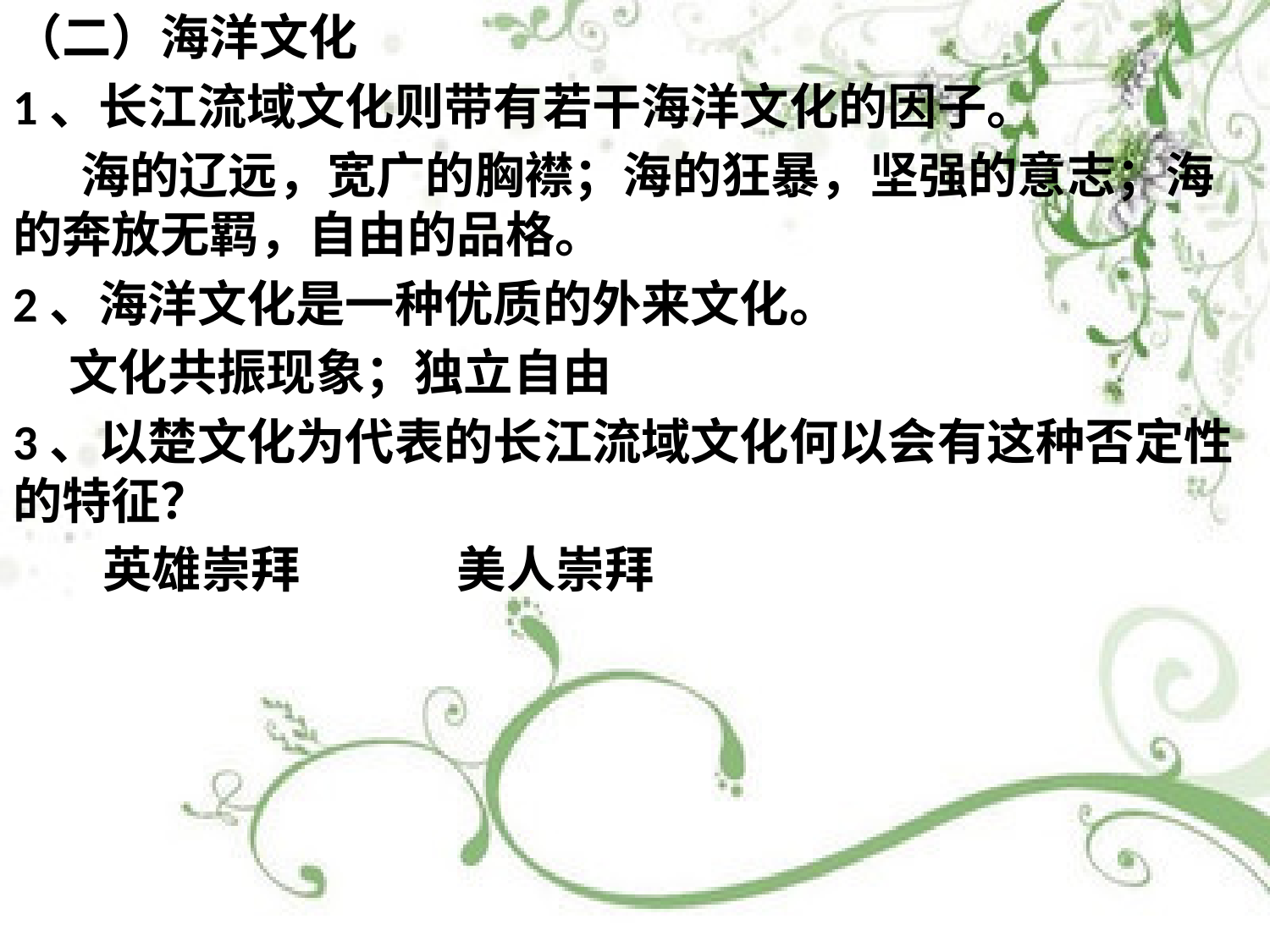

（二）海洋文化
1、长江流域文化则带有若干海洋文化的因子。
     海的辽远，宽广的胸襟；海的狂暴，坚强的意志；海的奔放无羁，自由的品格。
2、海洋文化是一种优质的外来文化。
    文化共振现象；独立自由
3、以楚文化为代表的长江流域文化何以会有这种否定性的特征？
       英雄崇拜              美人崇拜